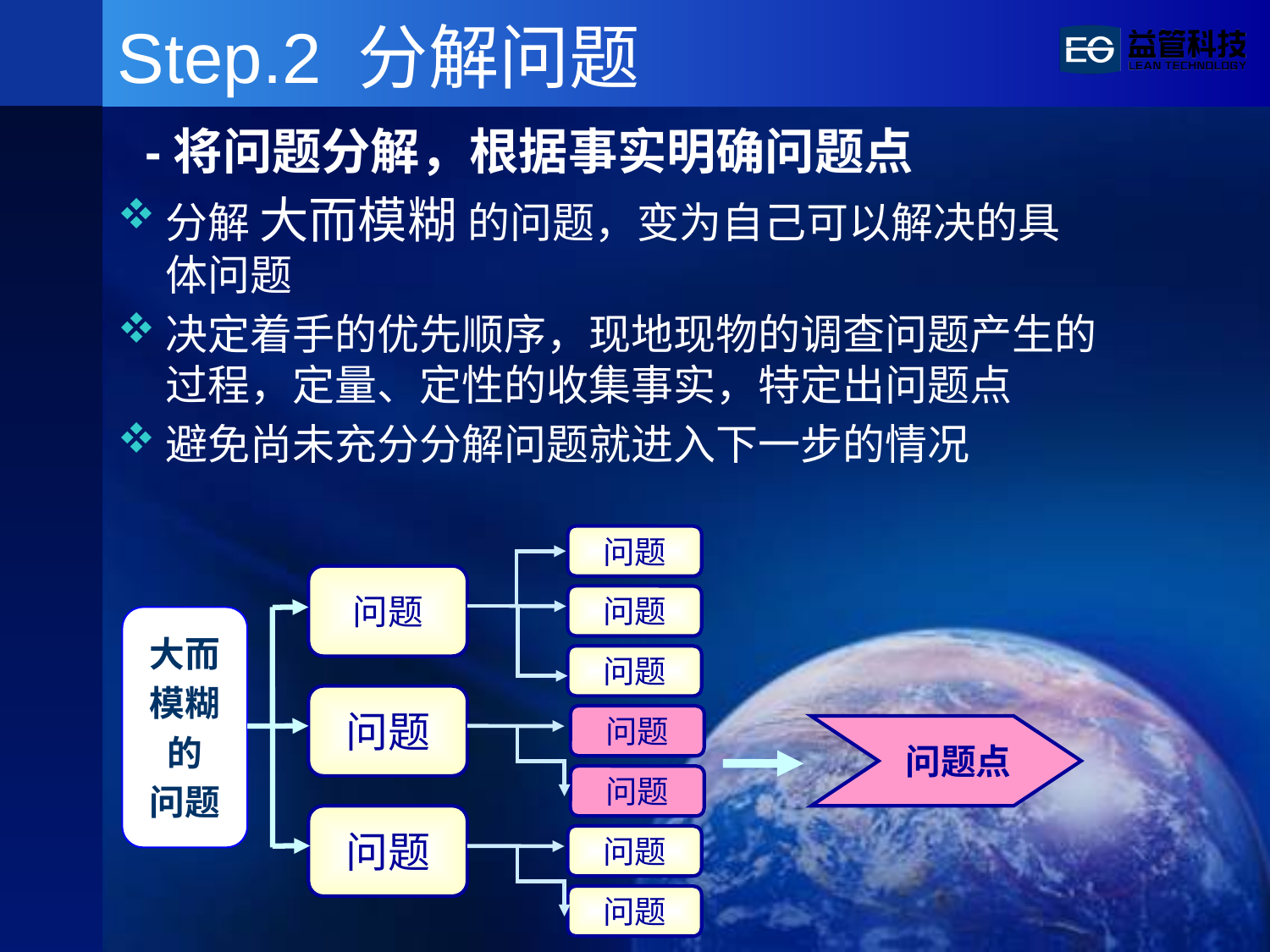

# Step.2 分解问题
  -将问题分解，根据事实明确问题点
分解 大而模糊 的问题，变为自己可以解决的具体问题
决定着手的优先顺序，现地现物的调查问题产生的过程，定量、定性的收集事实，特定出问题点
避免尚未充分分解问题就进入下一步的情况

问题
问题
问题
问题
问题
问题

问题
问题
问题

问题
大而
模糊
的
问题

  问题点